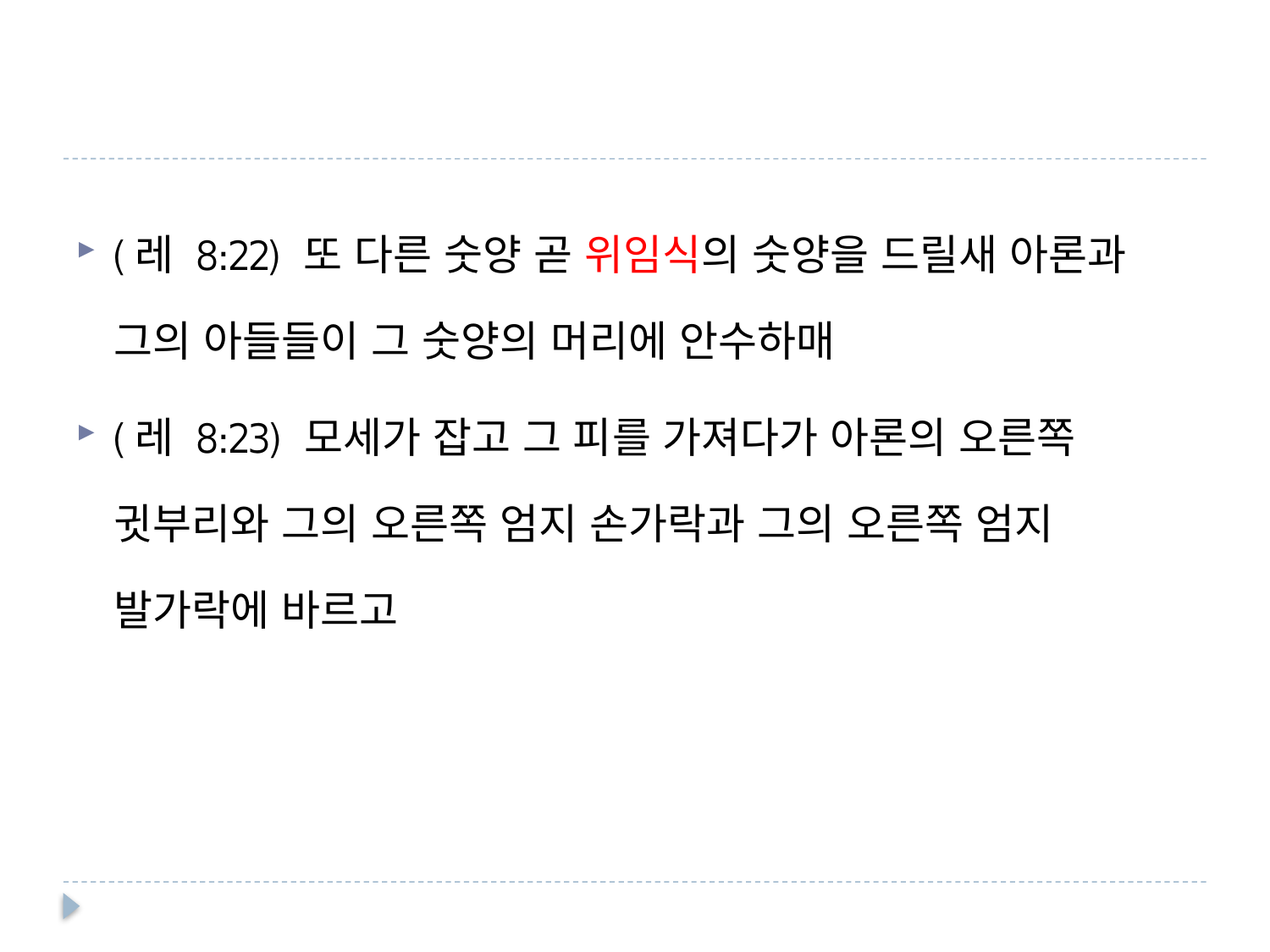

#
(레 8:22) 또 다른 숫양 곧 위임식의 숫양을 드릴새 아론과 그의 아들들이 그 숫양의 머리에 안수하매
(레 8:23) 모세가 잡고 그 피를 가져다가 아론의 오른쪽 귓부리와 그의 오른쪽 엄지 손가락과 그의 오른쪽 엄지 발가락에 바르고